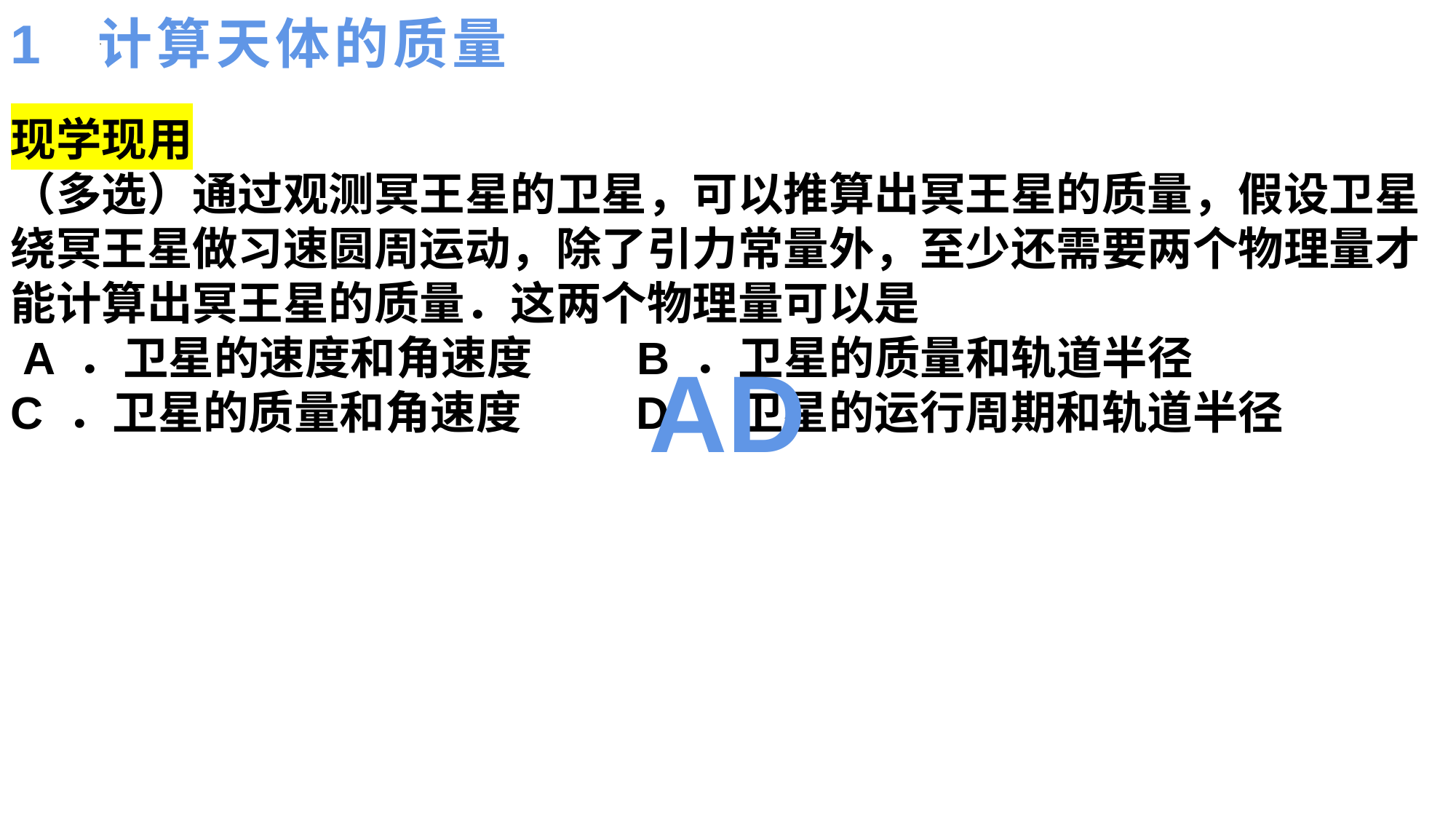

# 1  计算天体的质量
现学现用
（多选）通过观测冥王星的卫星，可以推算出冥王星的质量，假设卫星绕冥王星做习速圆周运动，除了引力常量外，至少还需要两个物理量才能计算出冥王星的质量．这两个物理量可以是
 A ．卫星的速度和角速度         B ．卫星的质量和轨道半径
C ．卫星的质量和角速度          D ．卫星的运行周期和轨道半径

AD